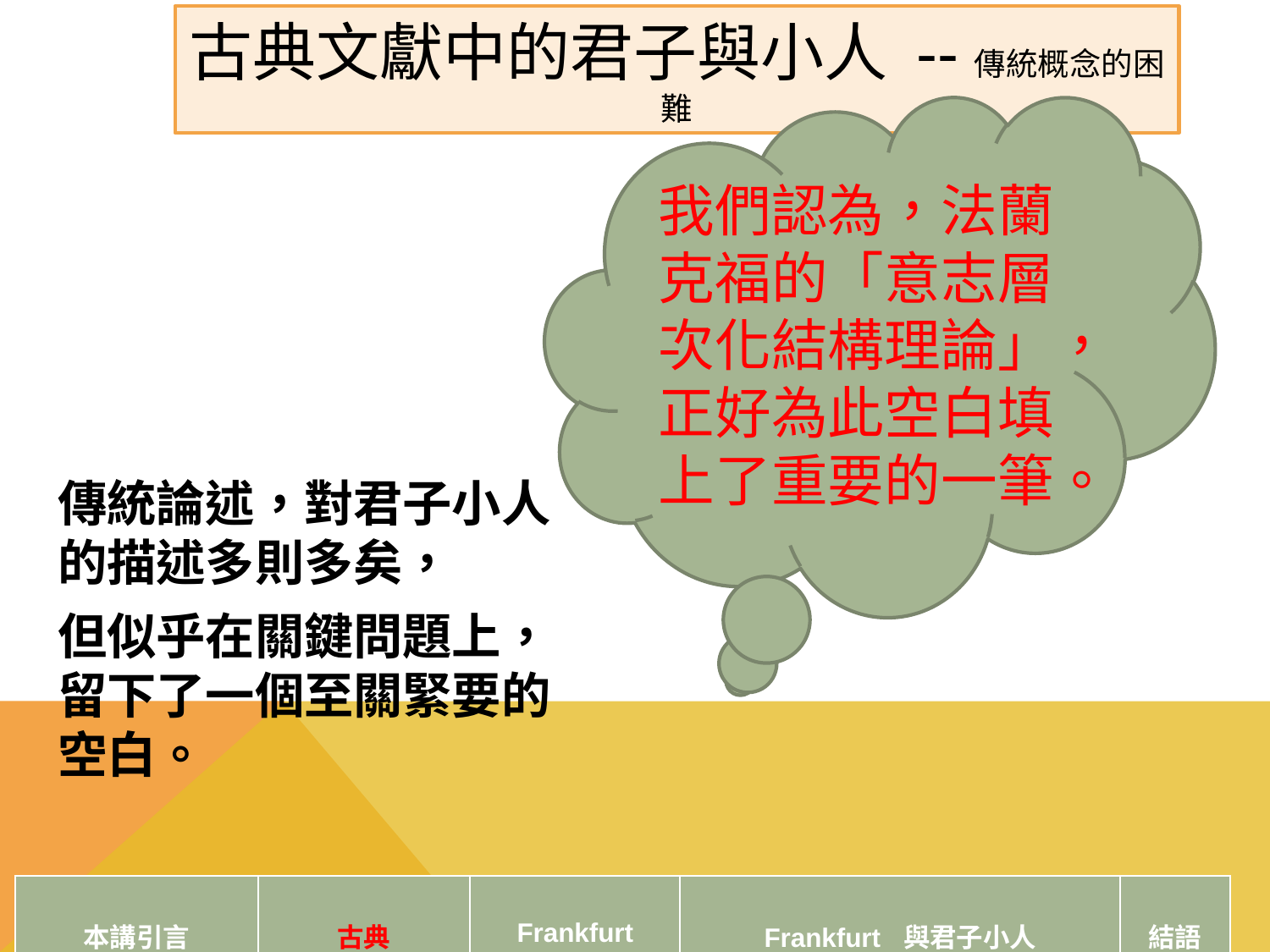

古典文獻中的君子與小人 --傳統概念的困難
我們認為，法蘭克福的「意志層次化結構理論」，正好為此空白填上了重要的一筆。
傳統論述，對君子小人的描述多則多矣，
但似乎在關鍵問題上，留下了一個至關緊要的空白。

| 本講引言 | 古典 | Frankfurt | Frankfurt 與君子小人 | 結語 |
| --- | --- | --- | --- | --- |